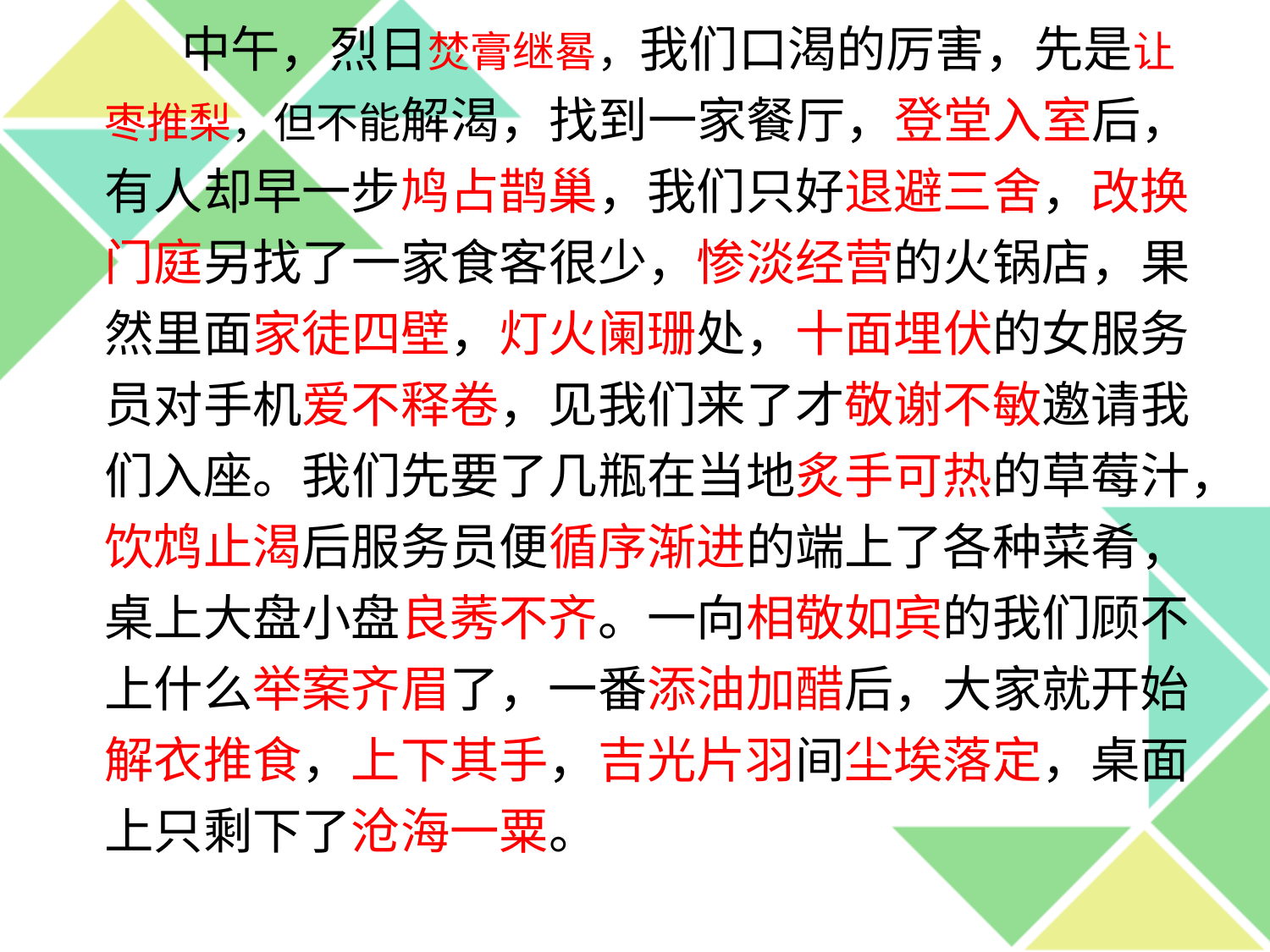

中午，烈日焚膏继晷，我们口渴的厉害，先是让枣推梨，但不能解渴，找到一家餐厅，登堂入室后，有人却早一步鸠占鹊巢，我们只好退避三舍，改换门庭另找了一家食客很少，惨淡经营的火锅店，果然里面家徒四壁，灯火阑珊处，十面埋伏的女服务员对手机爱不释卷，见我们来了才敬谢不敏邀请我们入座。我们先要了几瓶在当地炙手可热的草莓汁，饮鸩止渴后服务员便循序渐进的端上了各种菜肴，桌上大盘小盘良莠不齐。一向相敬如宾的我们顾不上什么举案齐眉了，一番添油加醋后，大家就开始解衣推食，上下其手，吉光片羽间尘埃落定，桌面上只剩下了沧海一粟。